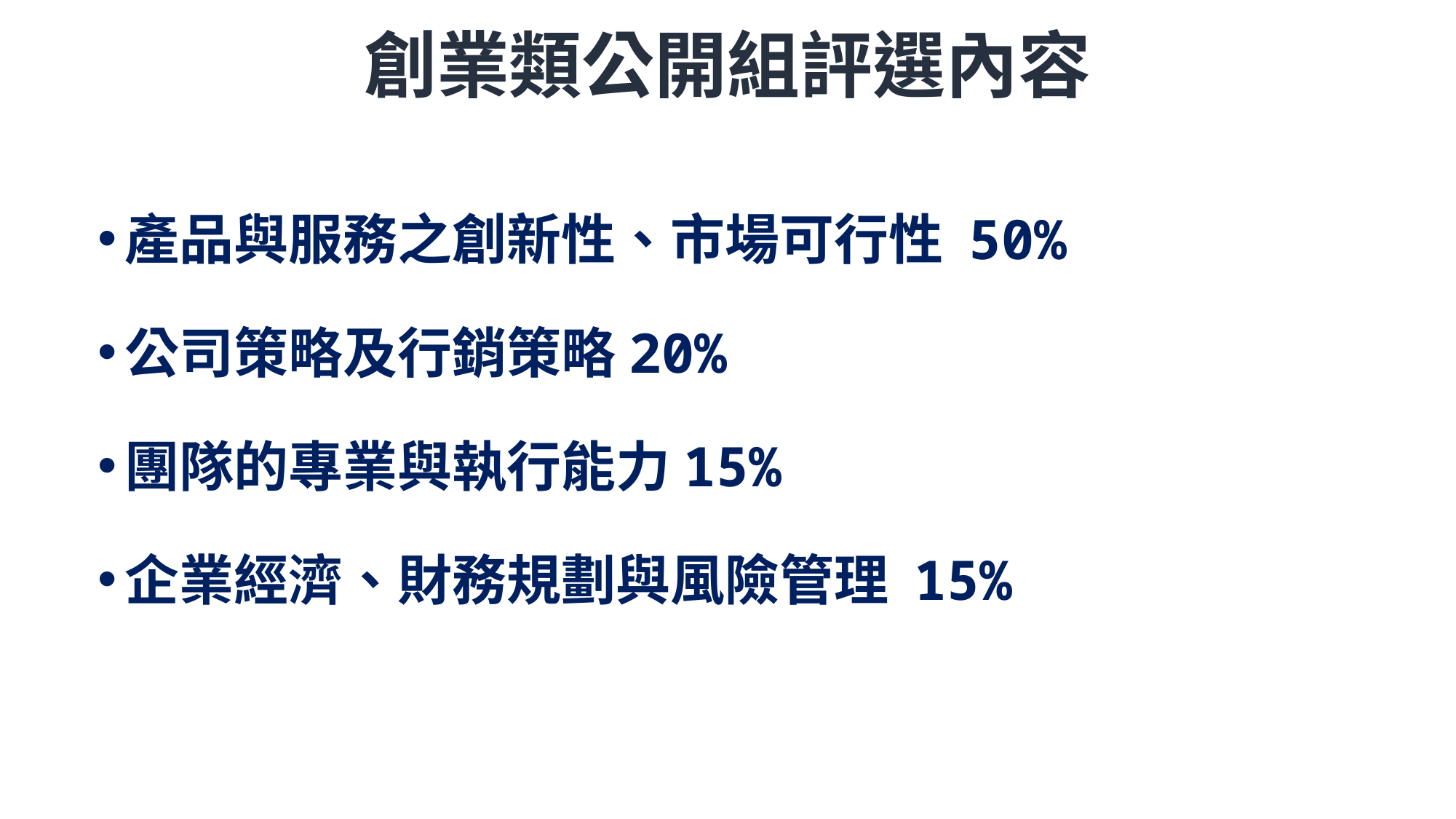

# 創業類公開組評選內容
產品與服務之創新性、市場可行性 50%
公司策略及行銷策略20%
團隊的專業與執行能力15%
企業經濟、財務規劃與風險管理 15%